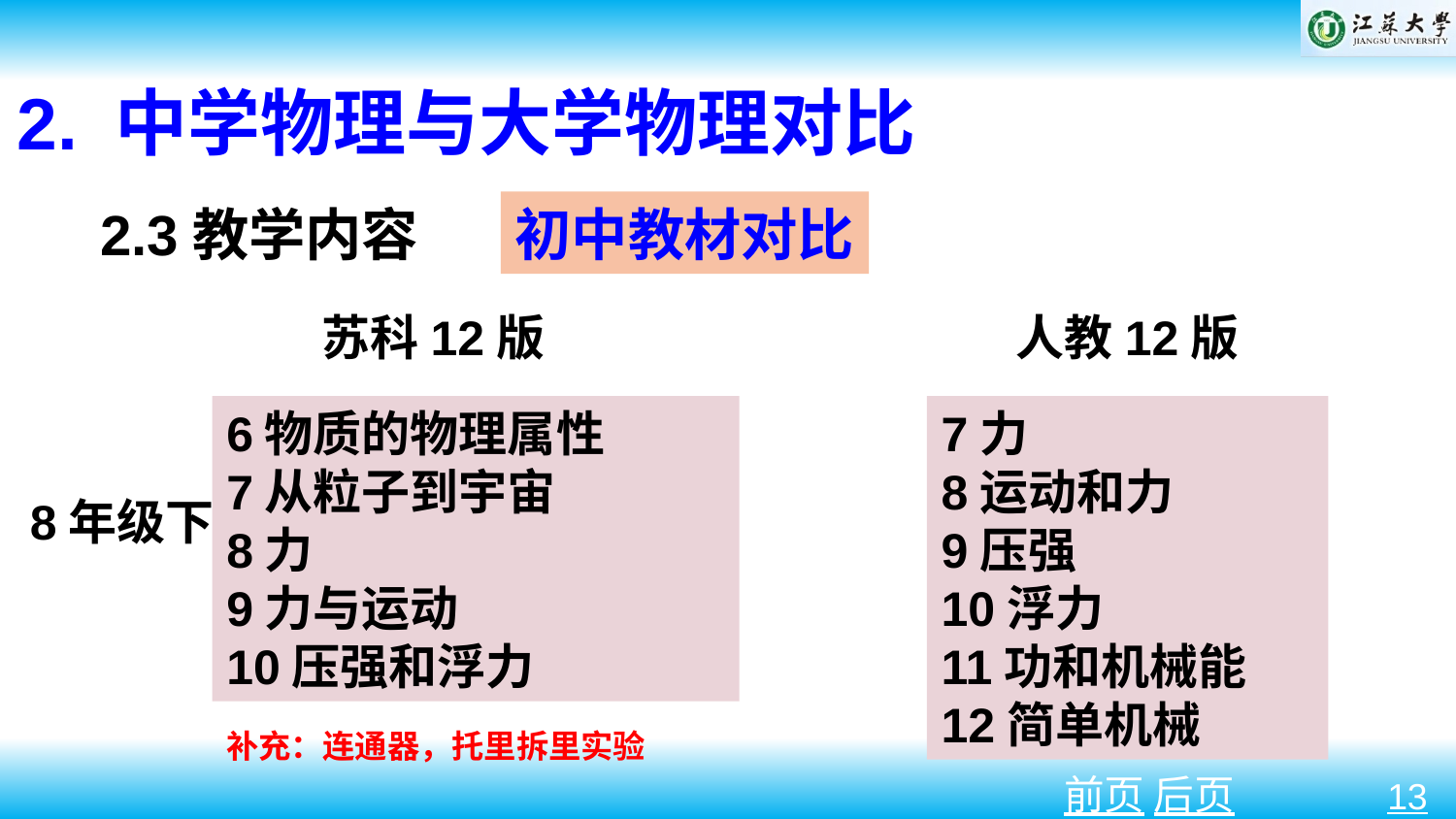

2. 中学物理与大学物理对比
2.3教学内容
初中教材对比
苏科12版
人教12版
6物质的物理属性
7从粒子到宇宙
8力
9力与运动
10压强和浮力
7力
8运动和力
9压强
10浮力
11功和机械能
12简单机械
8年级下
补充：连通器，托里拆里实验